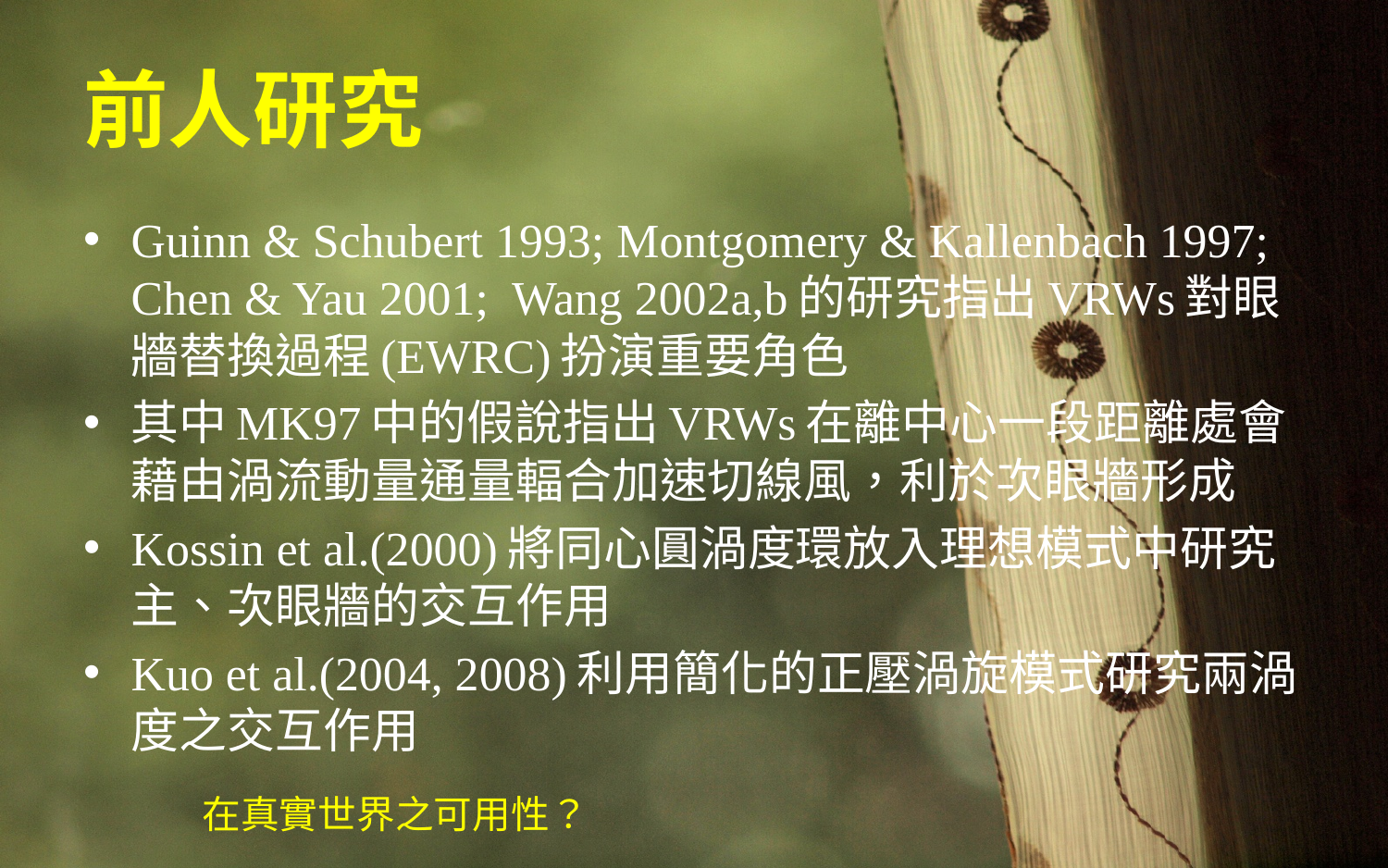

# 前人研究
Guinn & Schubert 1993; Montgomery & Kallenbach 1997; Chen & Yau 2001;  Wang 2002a,b的研究指出VRWs對眼牆替換過程(EWRC)扮演重要角色
其中MK97中的假說指出VRWs在離中心一段距離處會藉由渦流動量通量輻合加速切線風，利於次眼牆形成
Kossin et al.(2000)將同心圓渦度環放入理想模式中研究主、次眼牆的交互作用
Kuo et al.(2004, 2008)利用簡化的正壓渦旋模式研究兩渦度之交互作用
在真實世界之可用性？